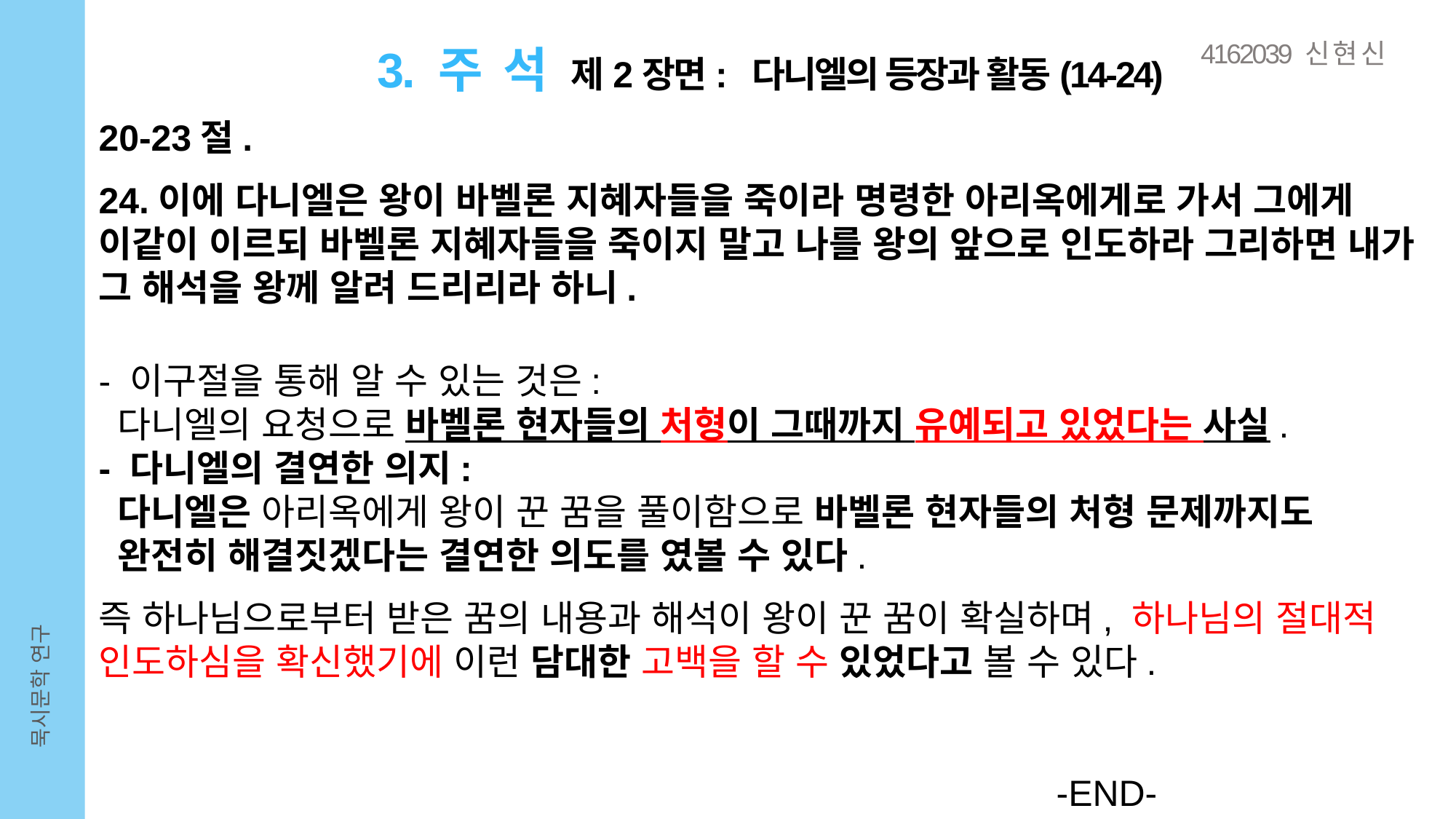

4162039 신 현 신
3. 주  석  제2장면:  다니엘의 등장과 활동(14-24)
20-23절.

24.이에 다니엘은 왕이 바벨론 지혜자들을 죽이라 명령한 아리옥에게로 가서 그에게 이같이 이르되 바벨론 지혜자들을 죽이지 말고 나를 왕의 앞으로 인도하라 그리하면 내가 그 해석을 왕께 알려 드리리라 하니.

- 이구절을 통해 알 수 있는 것은:
 다니엘의 요청으로 바벨론 현자들의 처형이 그때까지 유예되고 있었다는 사실.
- 다니엘의 결연한 의지:
 다니엘은 아리옥에게 왕이 꾼 꿈을 풀이함으로 바벨론 현자들의 처형 문제까지도
 완전히 해결짓겠다는 결연한 의도를 였볼 수 있다.

즉 하나님으로부터 받은 꿈의 내용과 해석이 왕이 꾼 꿈이 확실하며, 하나님의 절대적 인도하심을 확신했기에 이런 담대한 고백을 할 수 있었다고 볼 수 있다.

                                                                                              -END-

묵시문학 연구